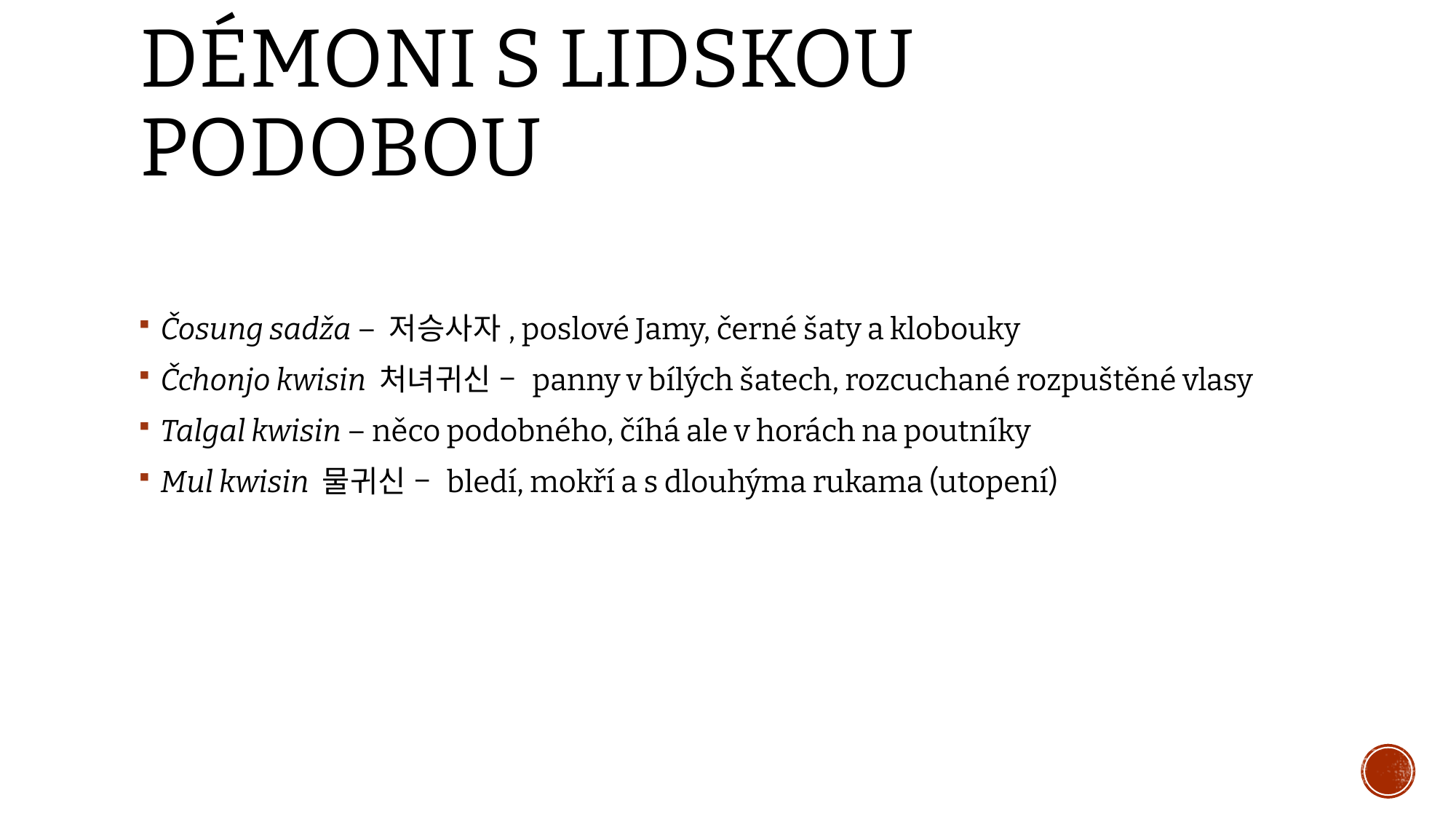

# Démoni s lidskou podobou

Čosung sadža – 저승사자, poslové Jamy, černé šaty a klobouky
Čchonjo kwisin 처녀귀신 – panny v bílých šatech, rozcuchané rozpuštěné vlasy
Talgal kwisin – něco podobného, číhá ale v horách na poutníky
Mul kwisin 물귀신 – bledí, mokří a s dlouhýma rukama (utopení)